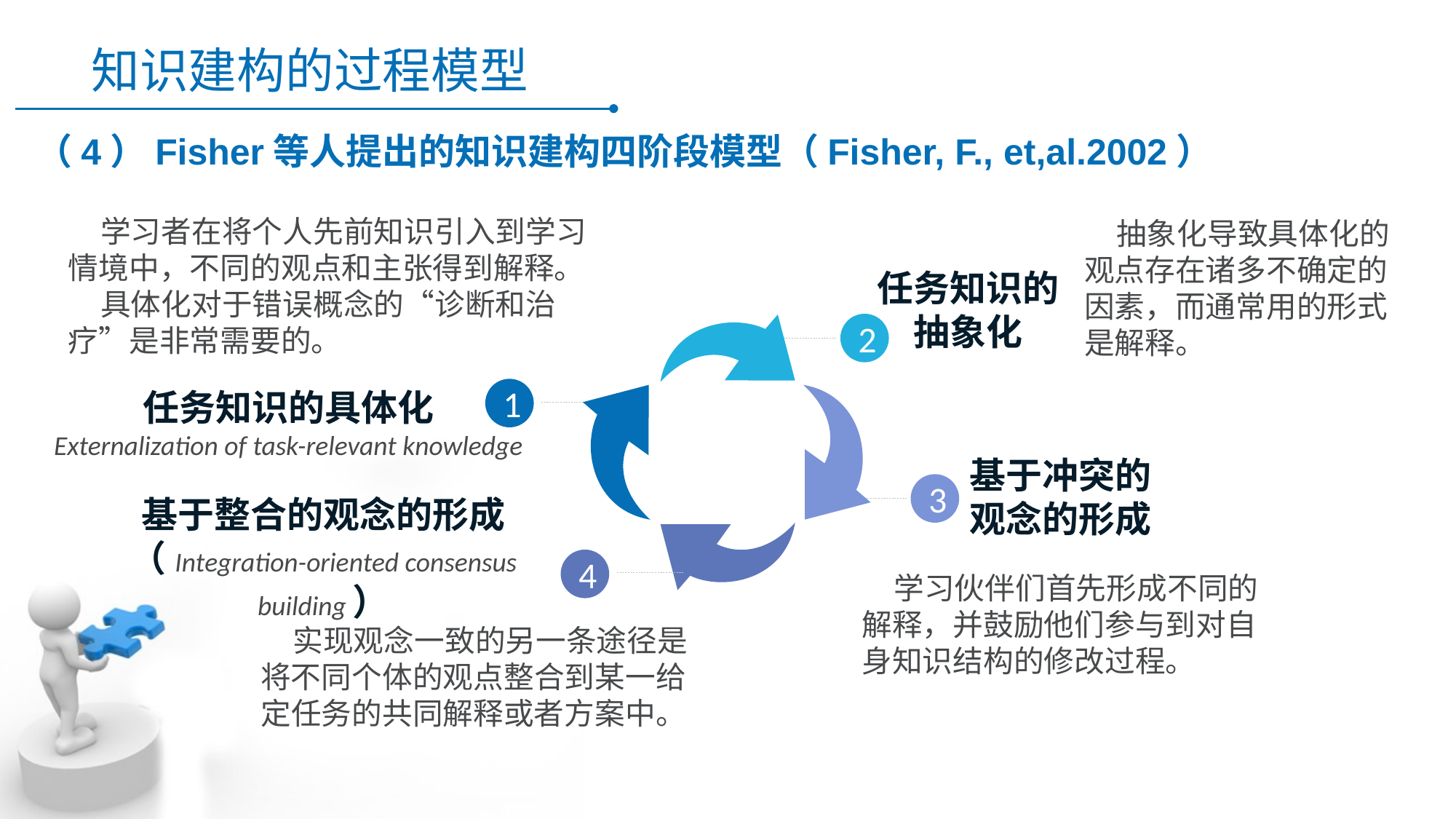

# 知识建构的过程模型
（4）Fisher等人提出的知识建构四阶段模型（Fisher, F., et,al.2002）
学习者在将个人先前知识引入到学习情境中，不同的观点和主张得到解释。
具体化对于错误概念的“诊断和治疗”是非常需要的。
抽象化导致具体化的观点存在诸多不确定的因素，而通常用的形式是解释。
任务知识的抽象化
2

任务知识的具体化
Externalization of task-relevant knowledge
1

基于冲突的观念的形成
3
基于整合的观念的形成（Integration-oriented consensus building）

4
学习伙伴们首先形成不同的解释，并鼓励他们参与到对自身知识结构的修改过程。
实现观念一致的另一条途径是将不同个体的观点整合到某一给定任务的共同解释或者方案中。